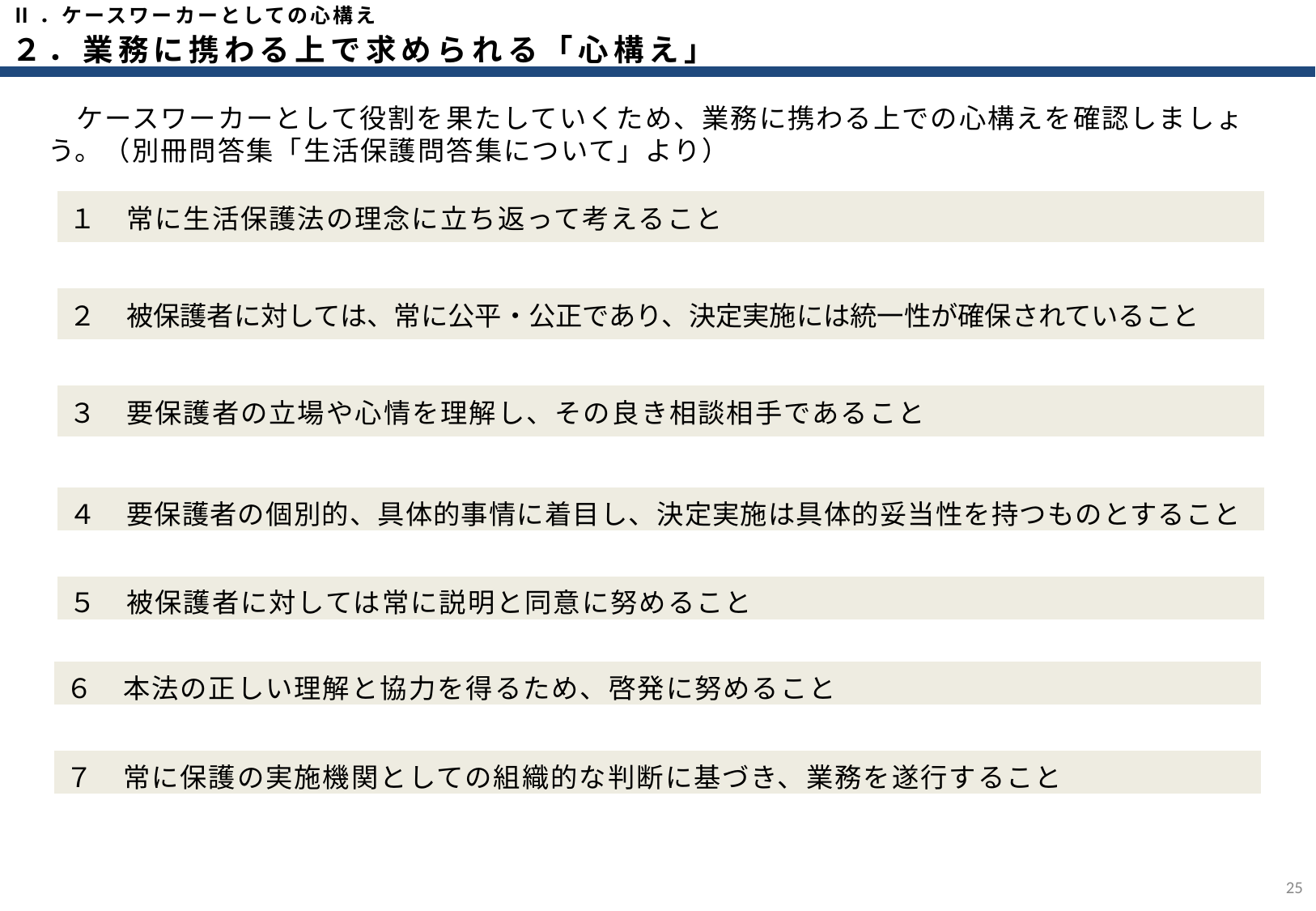

Ⅱ．ケースワーカーとしての心構え
２．業務に携わる上で求められる「心構え」
　ケースワーカーとして役割を果たしていくため、業務に携わる上での心構えを確認しましょう。（別冊問答集「生活保護問答集について」より）
| １　常に生活保護法の理念に立ち返って考えること |
| --- |
|  |
| ２　被保護者に対しては、常に公平・公正であり、決定実施には統一性が確保されていること |
|  |
| ３　要保護者の立場や心情を理解し、その良き相談相手であること |
|  |
| ４　要保護者の個別的、具体的事情に着目し、決定実施は具体的妥当性を持つものとすること |
| --- |
|  |
| ５　被保護者に対しては常に説明と同意に努めること |
|  |
| ６　本法の正しい理解と協力を得るため、啓発に努めること |
| --- |
|  |
| ７　常に保護の実施機関としての組織的な判断に基づき、業務を遂行すること |
|  |
25